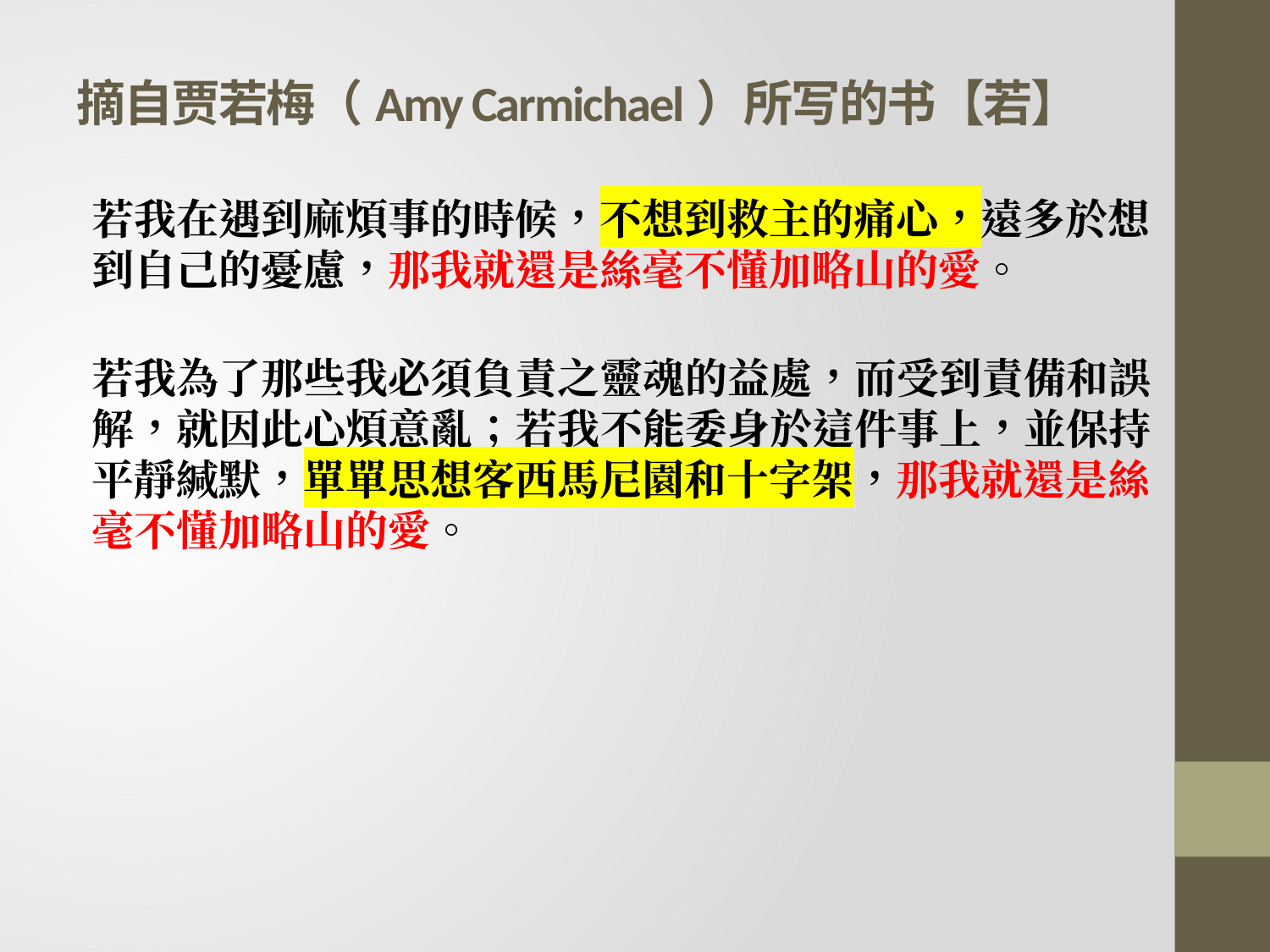

# 摘自贾若梅（Amy Carmichael）所写的书【若】
若我在遇到麻煩事的時候，不想到救主的痛心，遠多於想到自己的憂慮，那我就還是絲毫不懂加略山的愛。

若我為了那些我必須負責之靈魂的益處，而受到責備和誤解，就因此心煩意亂；若我不能委身於這件事上，並保持平靜緘默，單單思想客西馬尼園和十字架，那我就還是絲毫不懂加略山的愛。